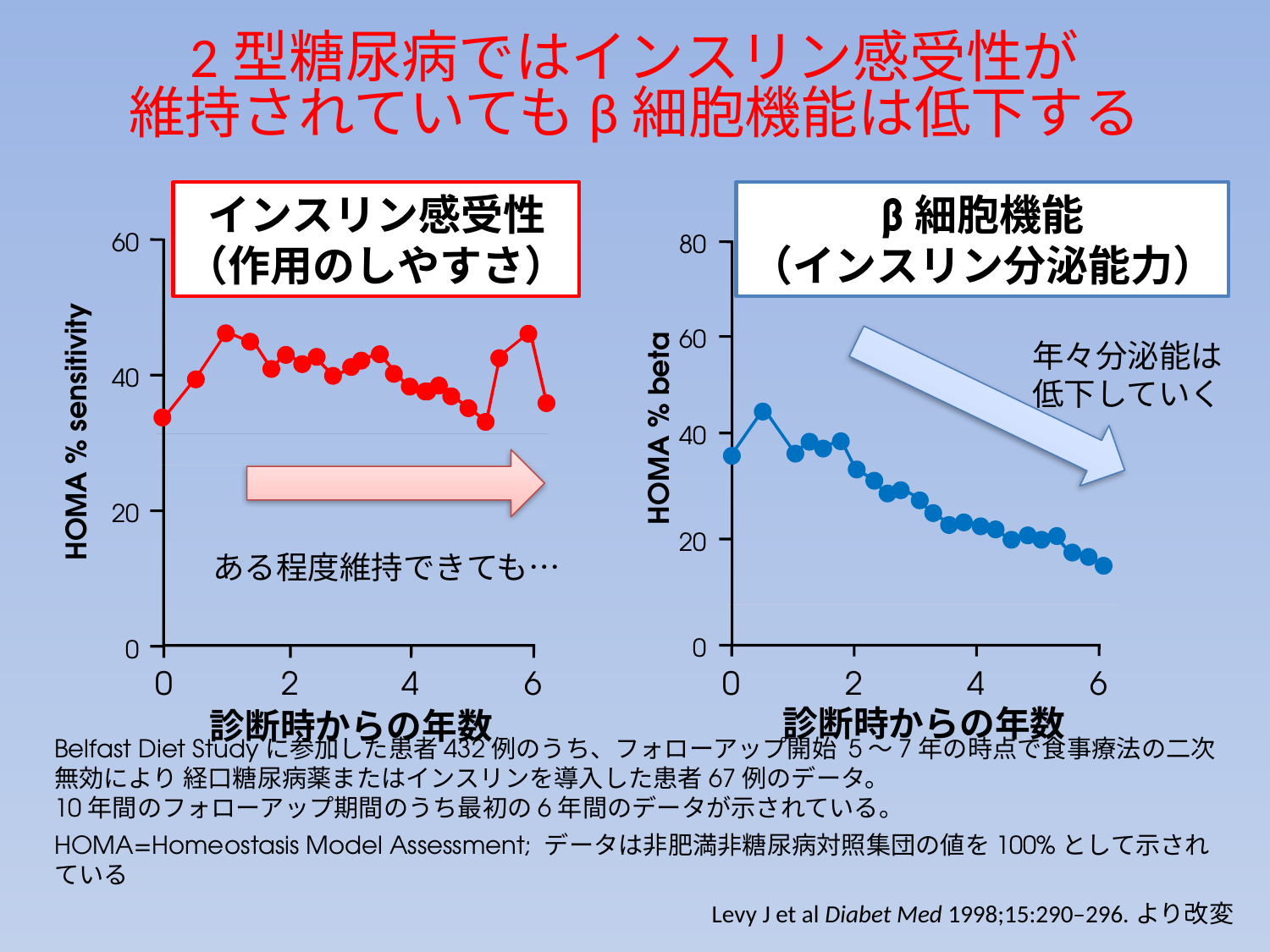

2型糖尿病ではインスリン感受性が
維持されていてもβ細胞機能は低下する
β細胞機能
（インスリン分泌能力）
インスリン感受性
（作用のしやすさ）
60
80

60

年々分泌能は
低下していく

40

HOMA % beta
 HOMA % sensitivity
40

20

20

ある程度維持できても…

0
0

0
2
4
6
0
2
4
6
診断時からの年数
診断時からの年数
Belfast Diet Studyに参加した患者432例のうち、フォローアップ開始 5～7年の時点で食事療法の二次無効により 経口糖尿病薬またはインスリンを導入した患者67例のデータ。
10年間のフォローアップ期間のうち最初の6年間のデータが示されている。
HOMA=Homeostasis Model Assessment; データは非肥満非糖尿病対照集団の値を100%として示されている
Levy J et al Diabet Med 1998;15:290–296.より改変